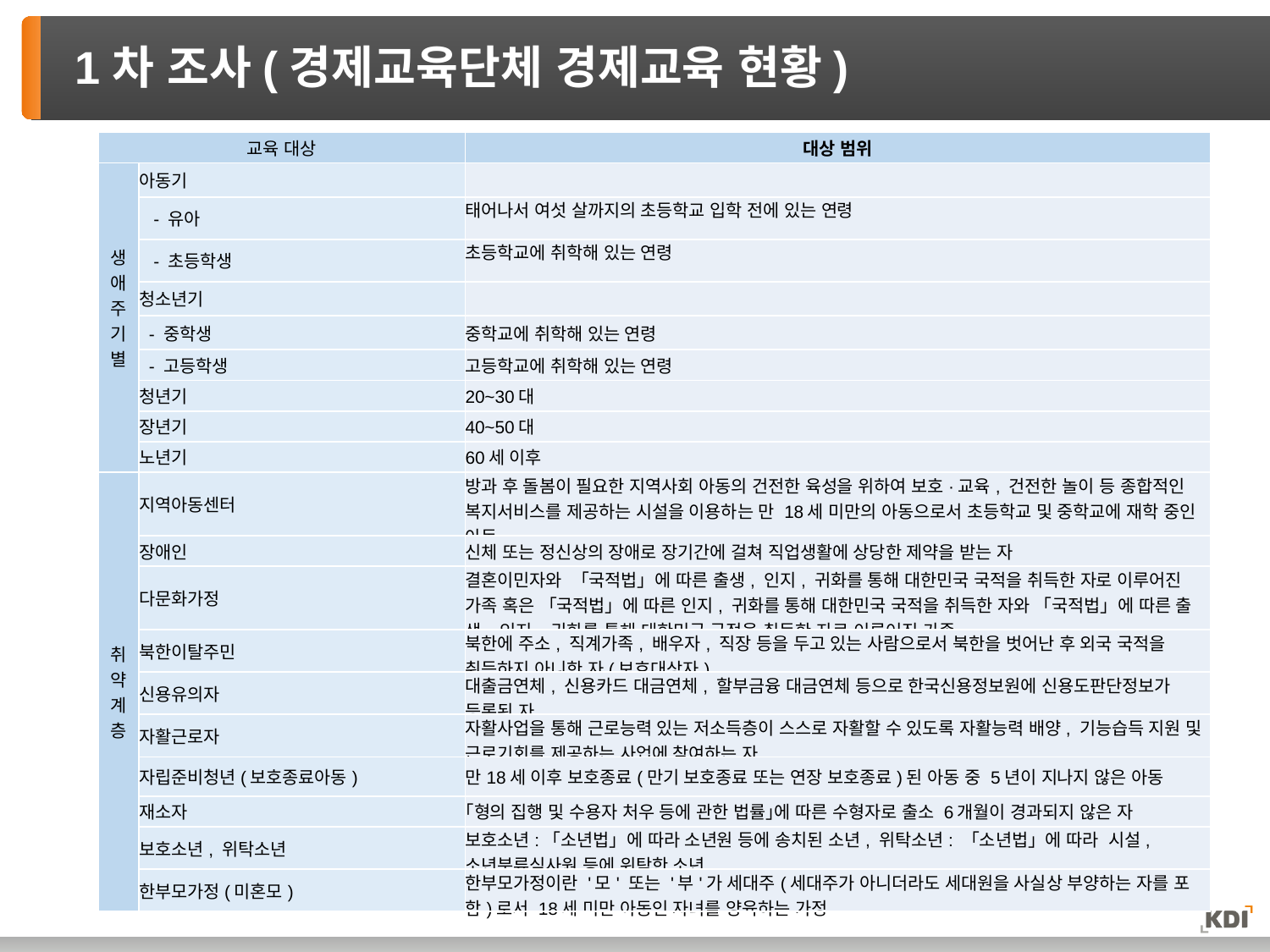

# 1차 조사(경제교육단체 경제교육 현황)
| 교육 대상 |  | 대상 범위 |
| --- | --- | --- |
| 생 애 주 기 별 | 아동기 |  |
|  | - 유아 | 태어나서 여섯 살까지의 초등학교 입학 전에 있는 연령 |
|  | - 초등학생 | 초등학교에 취학해 있는 연령 |
|  | 청소년기 |  |
|  | - 중학생 | 중학교에 취학해 있는 연령 |
|  | - 고등학생 | 고등학교에 취학해 있는 연령 |
|  | 청년기 | 20~30대 |
|  | 장년기 | 40~50대 |
|  | 노년기 | 60세 이후 |
| 취 약 계 층 | 지역아동센터 | 방과 후 돌봄이 필요한 지역사회 아동의 건전한 육성을 위하여 보호·교육, 건전한 놀이 등 종합적인 복지서비스를 제공하는 시설을 이용하는 만 18세 미만의 아동으로서 초등학교 및 중학교에 재학 중인 아동 |
|  | 장애인 | 신체 또는 정신상의 장애로 장기간에 걸쳐 직업생활에 상당한 제약을 받는 자 |
|  | 다문화가정 | 결혼이민자와 「국적법」에 따른 출생, 인지, 귀화를 통해 대한민국 국적을 취득한 자로 이루어진 가족 혹은 「국적법」에 따른 인지, 귀화를 통해 대한민국 국적을 취득한 자와 「국적법」에 따른 출생, 인지, 귀화를 통해 대한민국 국적을 취득한 자로 이루어진 가족 |
|  | 북한이탈주민 | 북한에 주소, 직계가족, 배우자, 직장 등을 두고 있는 사람으로서 북한을 벗어난 후 외국 국적을 취득하지 아니한 자(보호대상자) |
|  | 신용유의자 | 대출금연체, 신용카드 대금연체, 할부금융 대금연체 등으로 한국신용정보원에 신용도판단정보가 등록된 자 |
|  | 자활근로자 | 자활사업을 통해 근로능력 있는 저소득층이 스스로 자활할 수 있도록 자활능력 배양, 기능습득 지원 및 근로기회를 제공하는 사업에 참여하는 자 |
|  | 자립준비청년(보호종료아동) | 만18세 이후 보호종료(만기 보호종료 또는 연장 보호종료)된 아동 중 5년이 지나지 않은 아동 |
|  | 재소자 | ｢형의 집행 및 수용자 처우 등에 관한 법률｣에 따른 수형자로 출소 6개월이 경과되지 않은 자 |
|  | 보호소년, 위탁소년 | 보호소년:「소년법」에 따라 소년원 등에 송치된 소년, 위탁소년: 「소년법」에 따라 시설, 소년분류심사원 등에 위탁한 소년 |
|  | 한부모가정(미혼모) | 한부모가정이란 '모' 또는 '부'가 세대주(세대주가 아니더라도 세대원을 사실상 부양하는 자를 포함)로서 18세 미만 아동인 자녀를 양육하는 가정 |